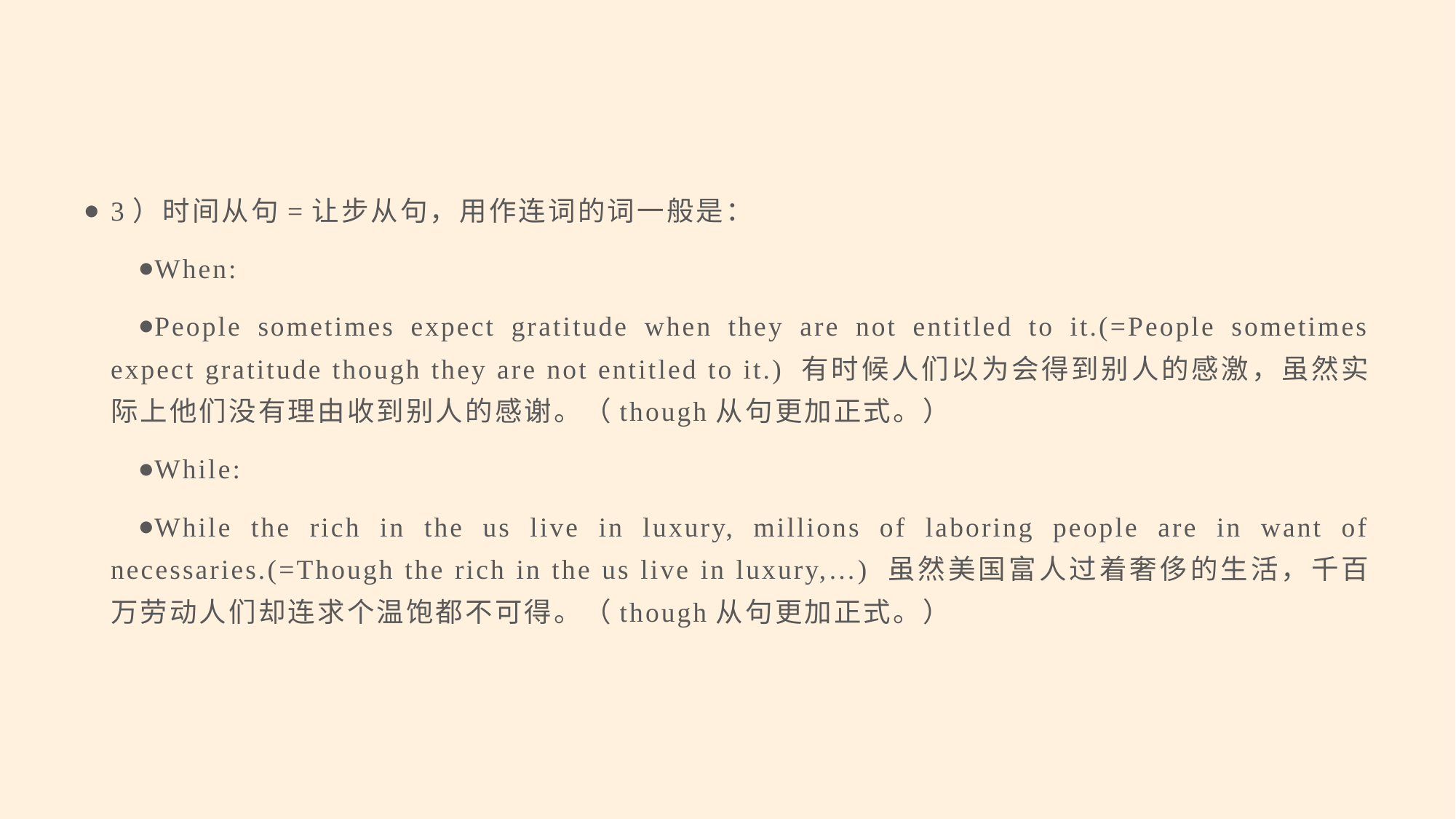

#
3）时间从句=让步从句，用作连词的词一般是：
When:
People sometimes expect gratitude when they are not entitled to it.(=People sometimes expect gratitude though they are not entitled to it.) 有时候人们以为会得到别人的感激，虽然实际上他们没有理由收到别人的感谢。（though从句更加正式。）
While:
While the rich in the us live in luxury, millions of laboring people are in want of necessaries.(=Though the rich in the us live in luxury,…) 虽然美国富人过着奢侈的生活，千百万劳动人们却连求个温饱都不可得。（though从句更加正式。）